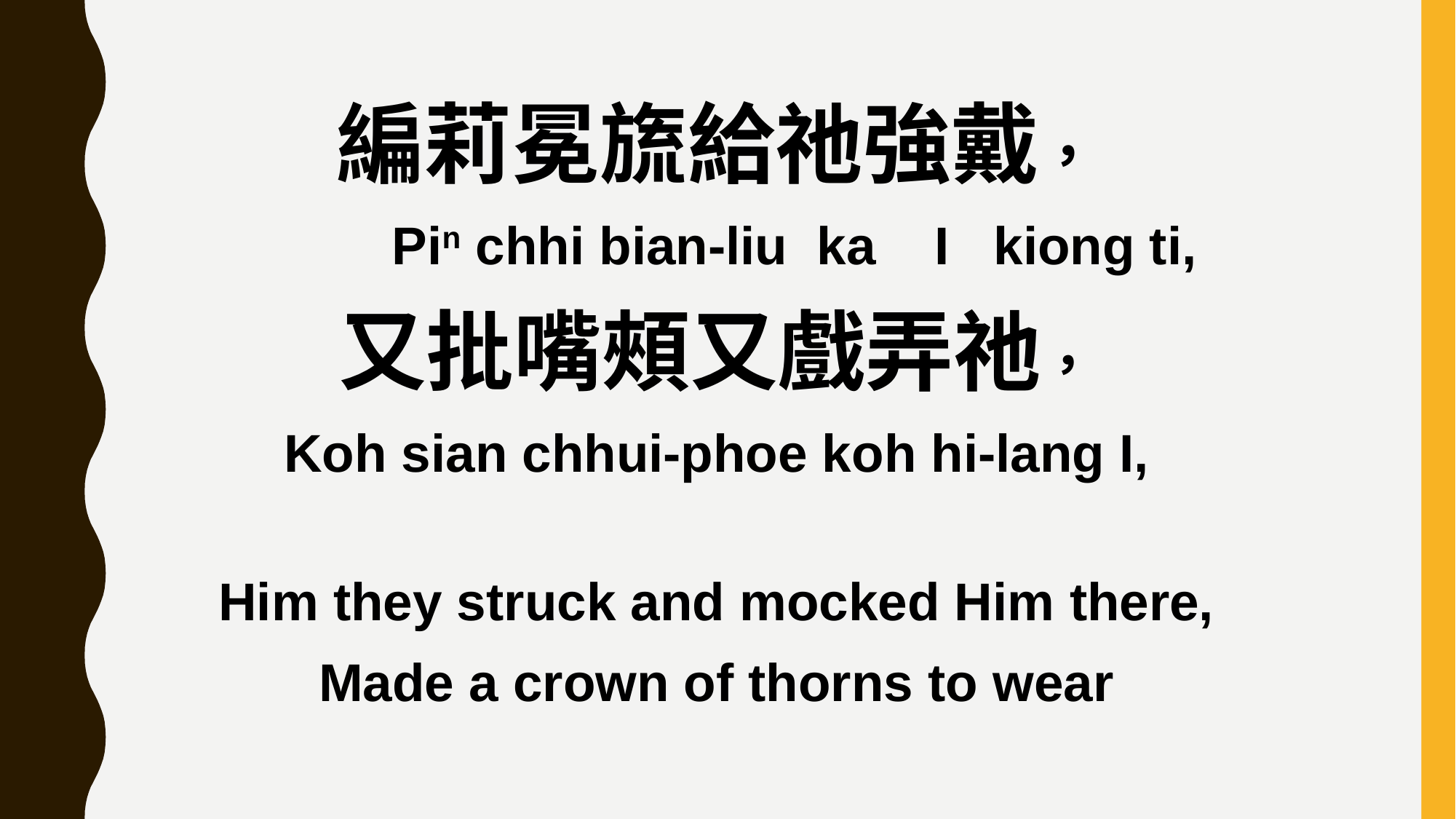

編莉冕旒給祂強戴，
               Pin chhi bian-liu  ka    I   kiong ti,
又批嘴頰又戲弄祂，
Koh sian chhui-phoe koh hi-lang I,

Him they struck and mocked Him there,
Made a crown of thorns to wear